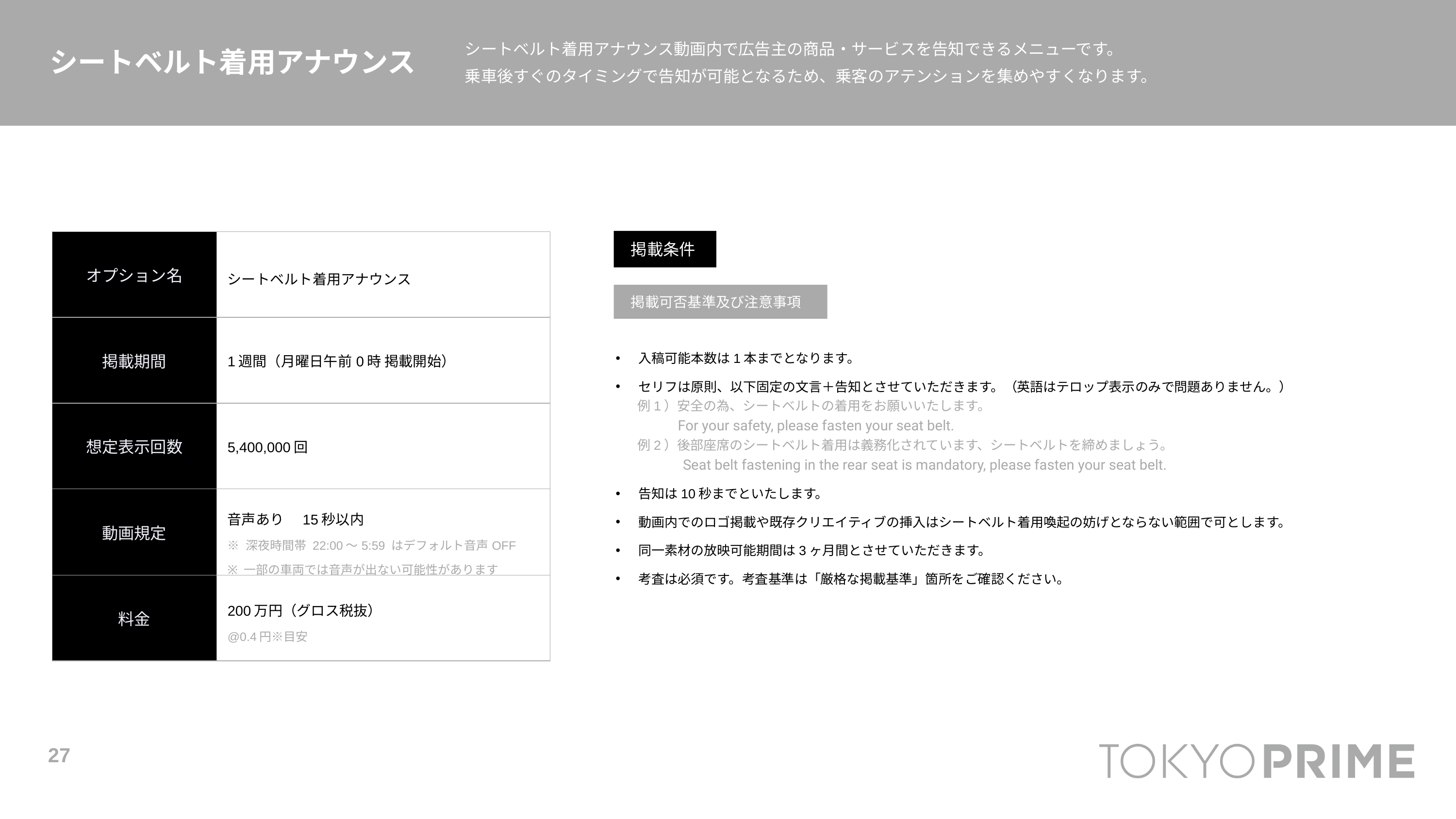

シートベルト着用アナウンス動画内で広告主の商品・サービスを告知できるメニューです。
乗車後すぐのタイミングで告知が可能となるため、乗客のアテンションを集めやすくなります。
シートベルト着用アナウンス
掲載条件
| オプション名 | シートベルト着用アナウンス |
| --- | --- |
| 掲載期間 | 1週間（月曜日午前0時 掲載開始） |
| 想定表示回数 | 5,400,000回 |
| 動画規定 | 音声あり　15秒以内 ※ 深夜時間帯 22:00〜5:59 はデフォルト音声OFF ※ 一部の車両では音声が出ない可能性があります |
| 料金 | 200万円（グロス税抜） @0.4円※目安 |
掲載可否基準及び注意事項
入稿可能本数は1本までとなります。
セリフは原則、以下固定の文言＋告知とさせていただきます。（英語はテロップ表示のみで問題ありません。）
　   例1）安全の為、シートベルトの着用をお願いいたします。
　　　　  For your safety, please fasten your seat belt.
　   例2）後部座席のシートベルト着用は義務化されています、シートベルトを締めましょう。
　　　　  Seat belt fastening in the rear seat is mandatory, please fasten your seat belt.
告知は10秒までといたします。
動画内でのロゴ掲載や既存クリエイティブの挿入はシートベルト着用喚起の妨げとならない範囲で可とします。
同一素材の放映可能期間は3ヶ月間とさせていただきます。
考査は必須です。考査基準は「厳格な掲載基準」箇所をご確認ください。
27